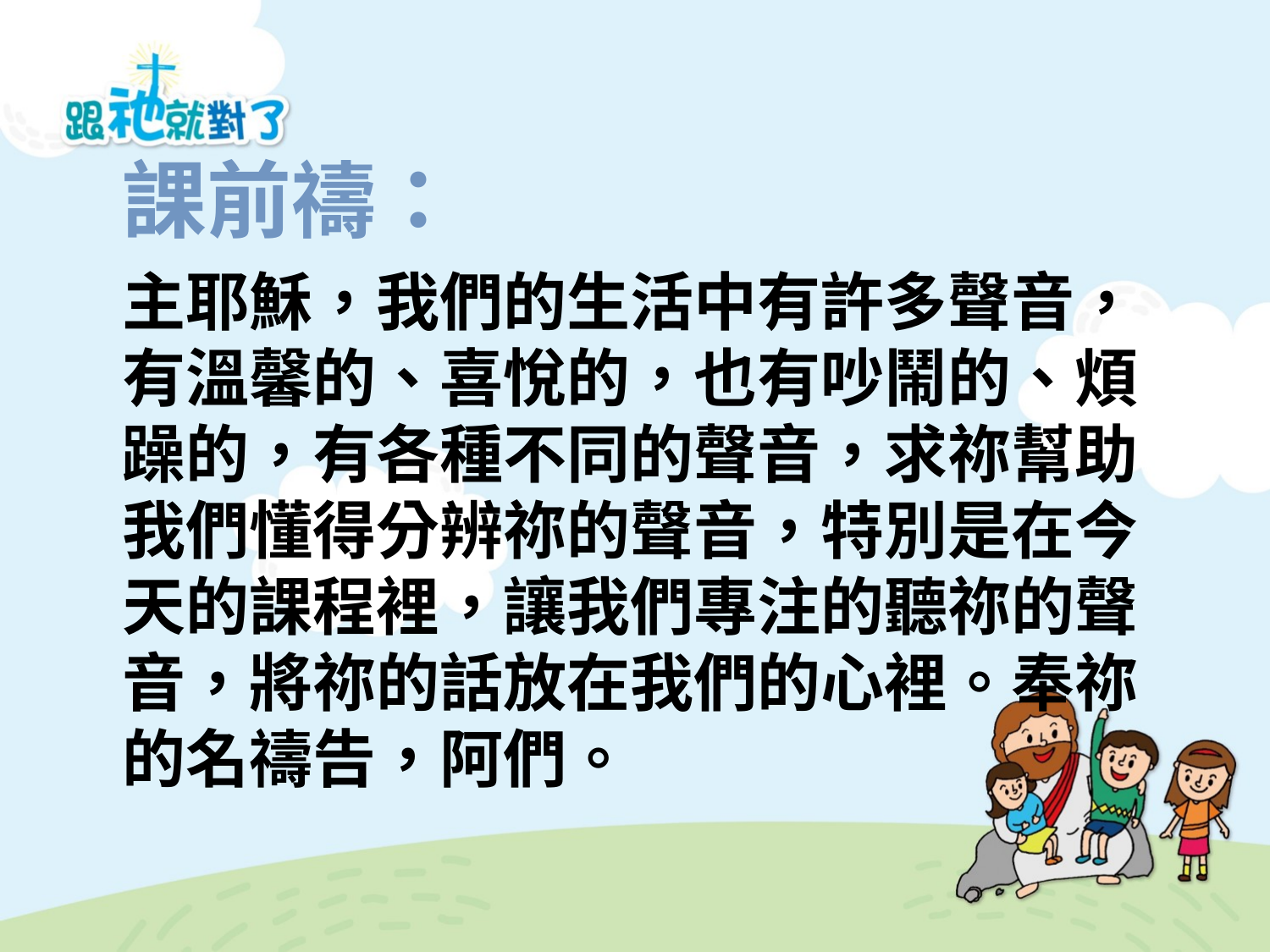

課前禱：
主耶穌，我們的生活中有許多聲音，有溫馨的、喜悅的，也有吵鬧的、煩躁的，有各種不同的聲音，求祢幫助我們懂得分辨祢的聲音，特別是在今天的課程裡，讓我們專注的聽祢的聲音，將祢的話放在我們的心裡。奉祢的名禱告，阿們。